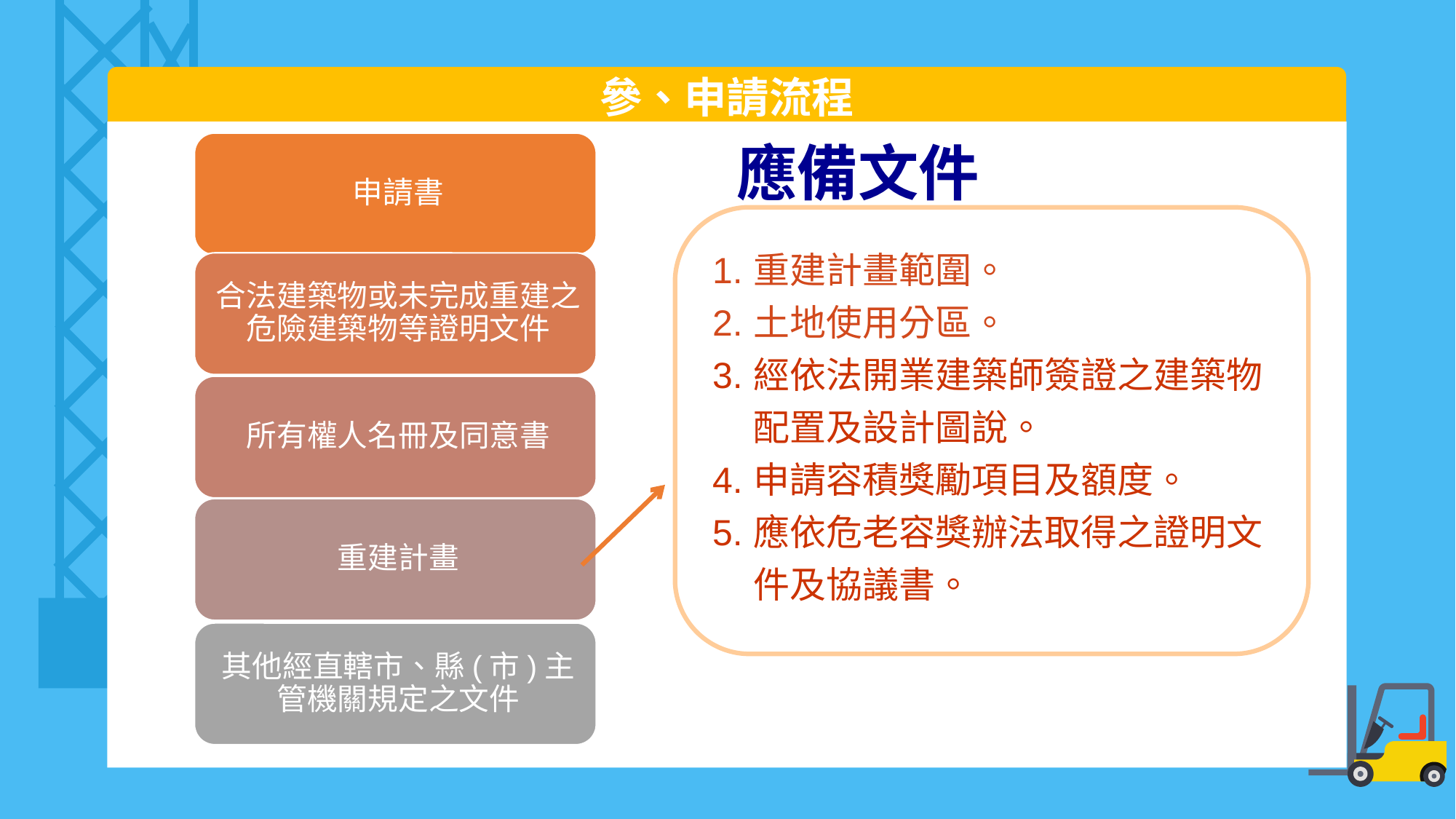

參、申請流程

應備文件
申請書
合法建築物或未完成重建之危險建築物等證明文件
所有權人名冊及同意書
重建計畫
其他經直轄市、縣(市)主管機關規定之文件

重建計畫範圍。
土地使用分區。
經依法開業建築師簽證之建築物配置及設計圖說。
申請容積獎勵項目及額度。
應依危老容獎辦法取得之證明文件及協議書。